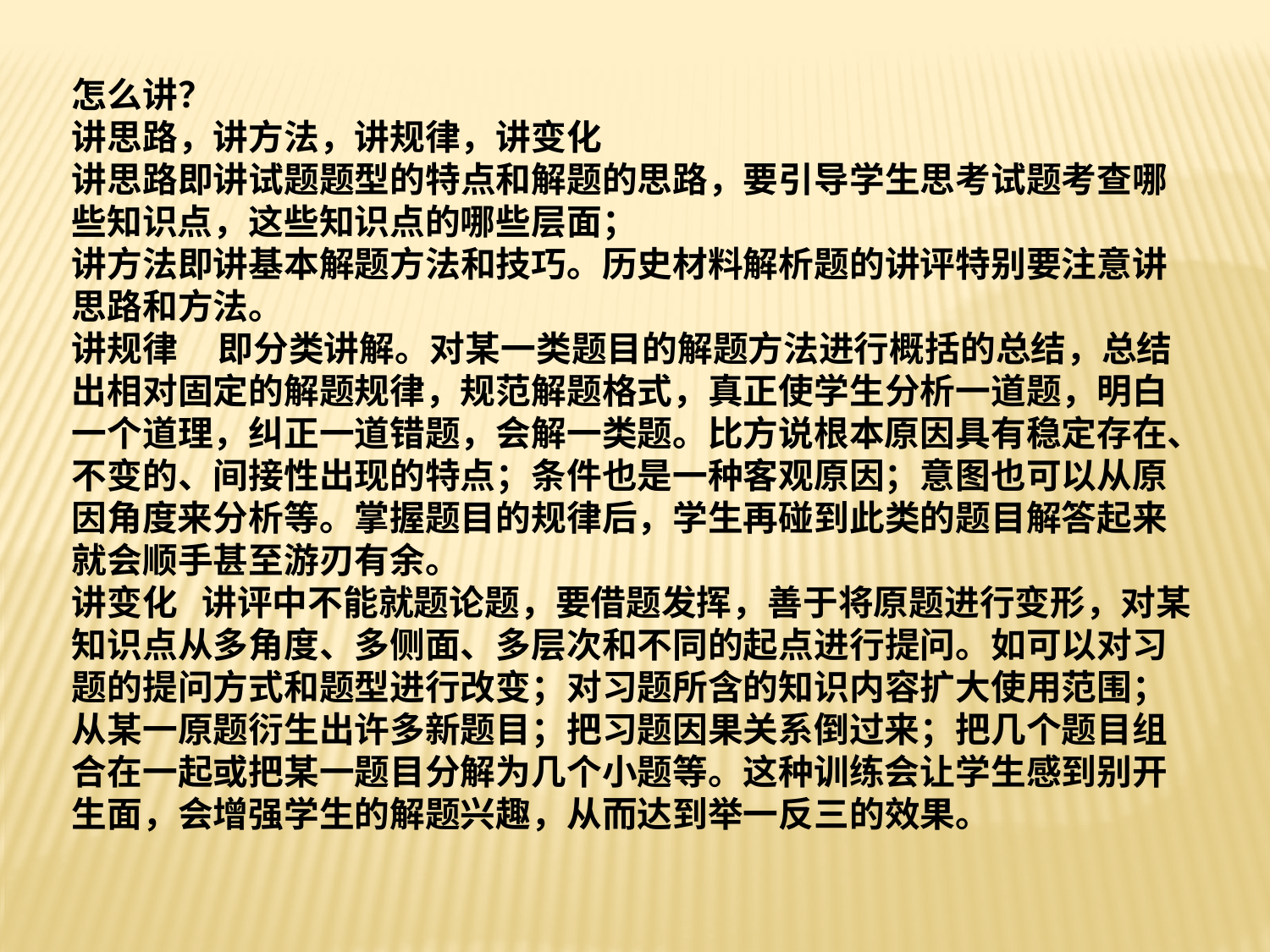

怎么讲？
讲思路，讲方法，讲规律，讲变化
讲思路即讲试题题型的特点和解题的思路，要引导学生思考试题考查哪些知识点，这些知识点的哪些层面；
讲方法即讲基本解题方法和技巧。历史材料解析题的讲评特别要注意讲思路和方法。
讲规律     即分类讲解。对某一类题目的解题方法进行概括的总结，总结出相对固定的解题规律，规范解题格式，真正使学生分析一道题，明白一个道理，纠正一道错题，会解一类题。比方说根本原因具有稳定存在、不变的、间接性出现的特点；条件也是一种客观原因；意图也可以从原因角度来分析等。掌握题目的规律后，学生再碰到此类的题目解答起来就会顺手甚至游刃有余。
讲变化   讲评中不能就题论题，要借题发挥，善于将原题进行变形，对某知识点从多角度、多侧面、多层次和不同的起点进行提问。如可以对习题的提问方式和题型进行改变；对习题所含的知识内容扩大使用范围；从某一原题衍生出许多新题目；把习题因果关系倒过来；把几个题目组合在一起或把某一题目分解为几个小题等。这种训练会让学生感到别开生面，会增强学生的解题兴趣，从而达到举一反三的效果。